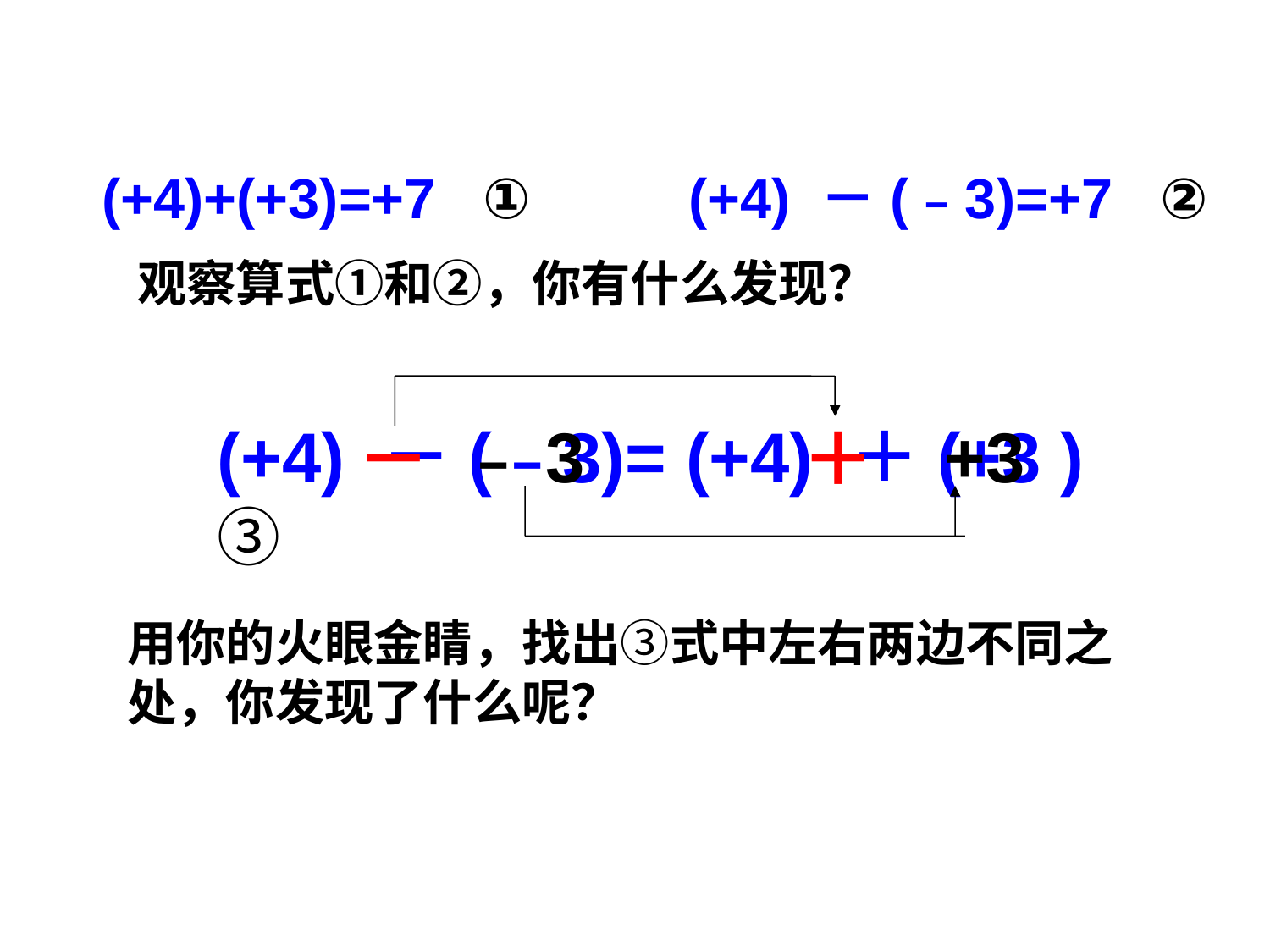

(+4)+(+3)=+7   ①
(+4) －(﹣3)=+7   ②
观察算式①和②，你有什么发现？

(+4) －(﹣3)= (+4) ＋(+3 ) 　③
　 －　　　　　＋
　﹣3             　+3

用你的火眼金睛，找出③式中左右两边不同之处，你发现了什么呢？